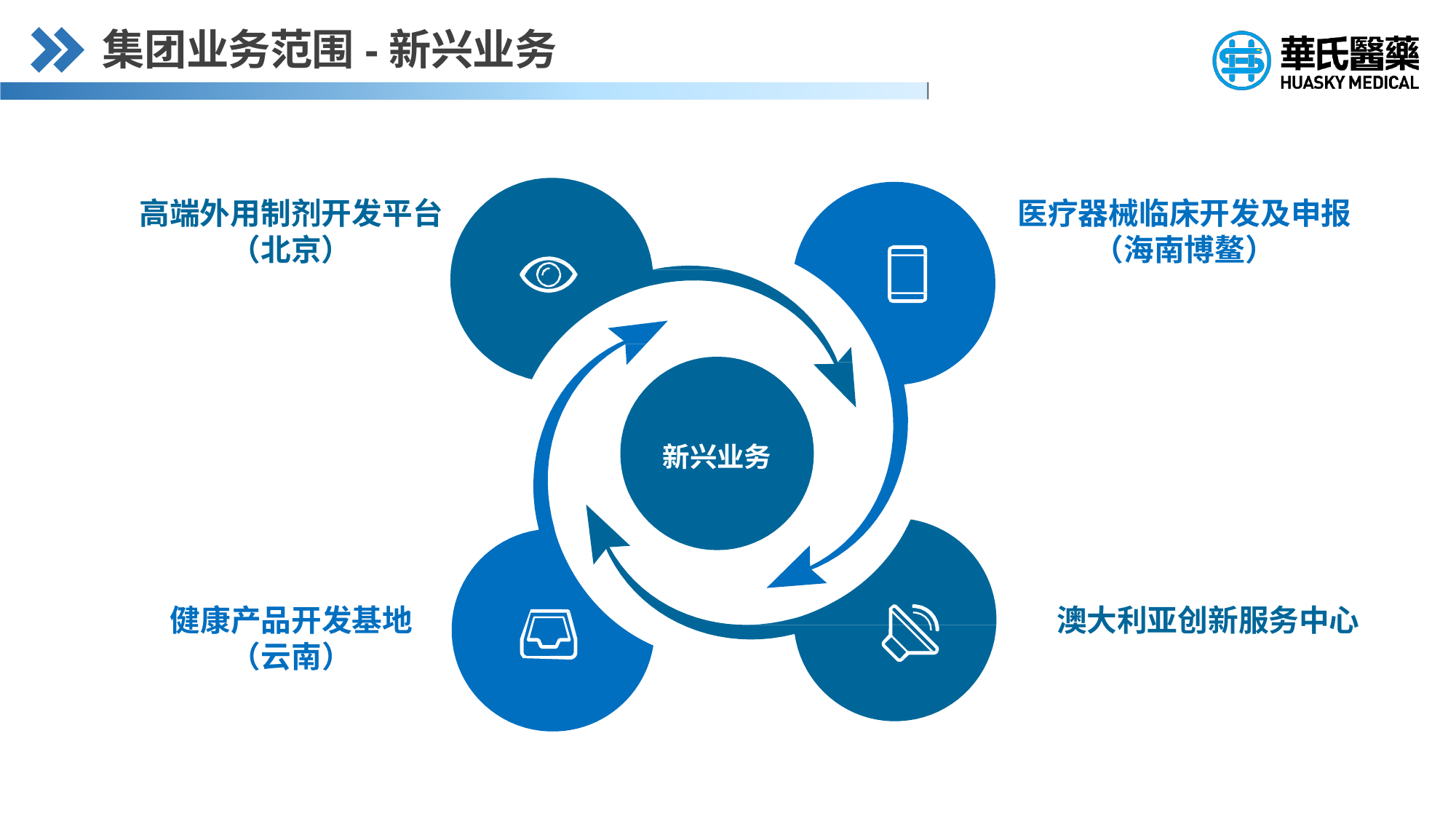

# 集团业务范围-新兴业务

高端外用制剂开发平台
（北京）
医疗器械临床开发及申报
（海南博鳌）

新兴业务

健康产品开发基地
（云南）
澳大利亚创新服务中心